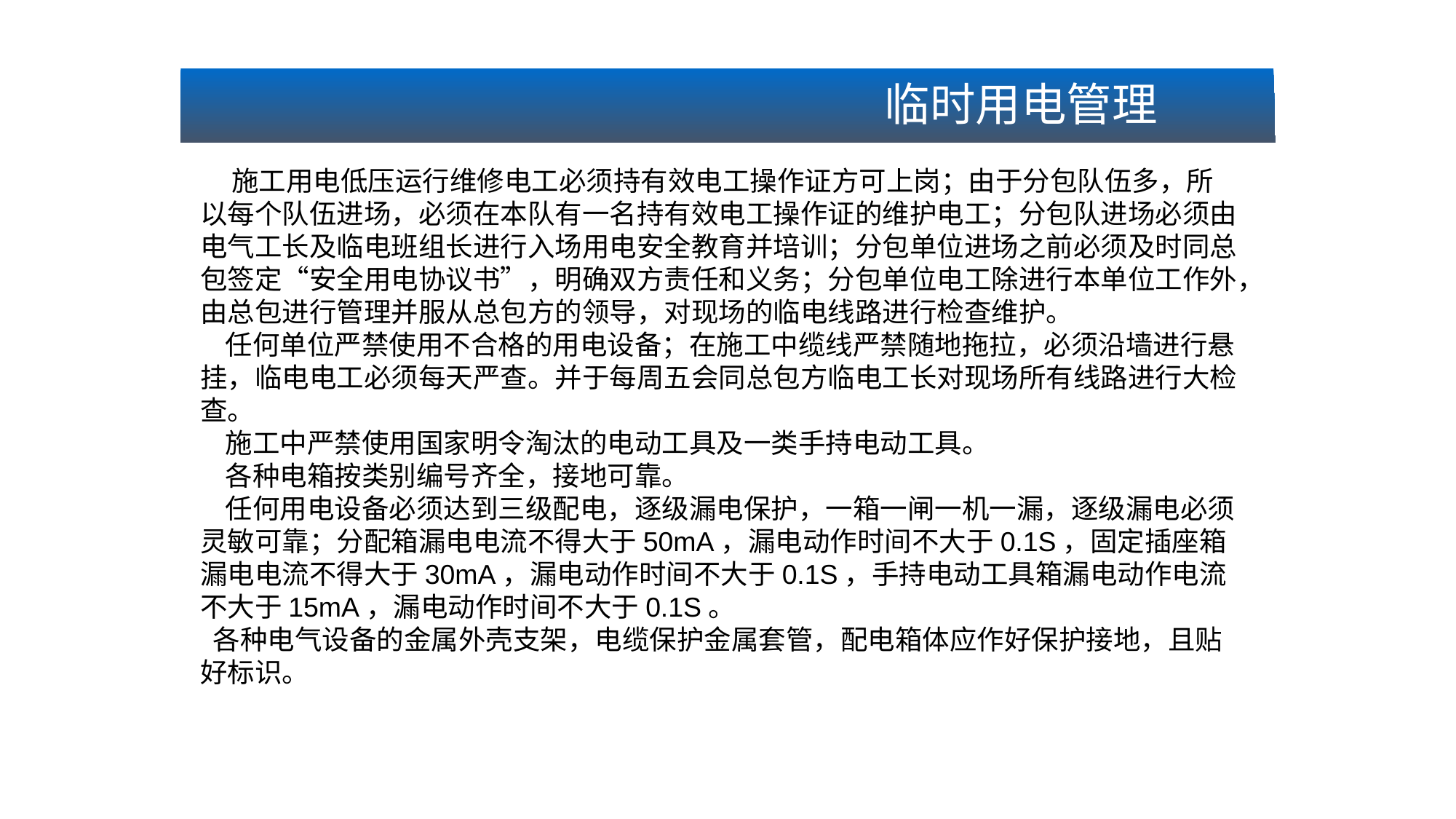

临时用电管理

    施工用电低压运行维修电工必须持有效电工操作证方可上岗；由于分包队伍多，所以每个队伍进场，必须在本队有一名持有效电工操作证的维护电工；分包队进场必须由电气工长及临电班组长进行入场用电安全教育并培训；分包单位进场之前必须及时同总包签定“安全用电协议书”，明确双方责任和义务；分包单位电工除进行本单位工作外，由总包进行管理并服从总包方的领导，对现场的临电线路进行检查维护。
   任何单位严禁使用不合格的用电设备；在施工中缆线严禁随地拖拉，必须沿墙进行悬挂，临电电工必须每天严查。并于每周五会同总包方临电工长对现场所有线路进行大检查。
   施工中严禁使用国家明令淘汰的电动工具及一类手持电动工具。
   各种电箱按类别编号齐全，接地可靠。
   任何用电设备必须达到三级配电，逐级漏电保护，一箱一闸一机一漏，逐级漏电必须灵敏可靠；分配箱漏电电流不得大于50mA，漏电动作时间不大于0.1S，固定插座箱漏电电流不得大于30mA，漏电动作时间不大于0.1S，手持电动工具箱漏电动作电流不大于15mA，漏电动作时间不大于0.1S。
 各种电气设备的金属外壳支架，电缆保护金属套管，配电箱体应作好保护接地，且贴好标识。